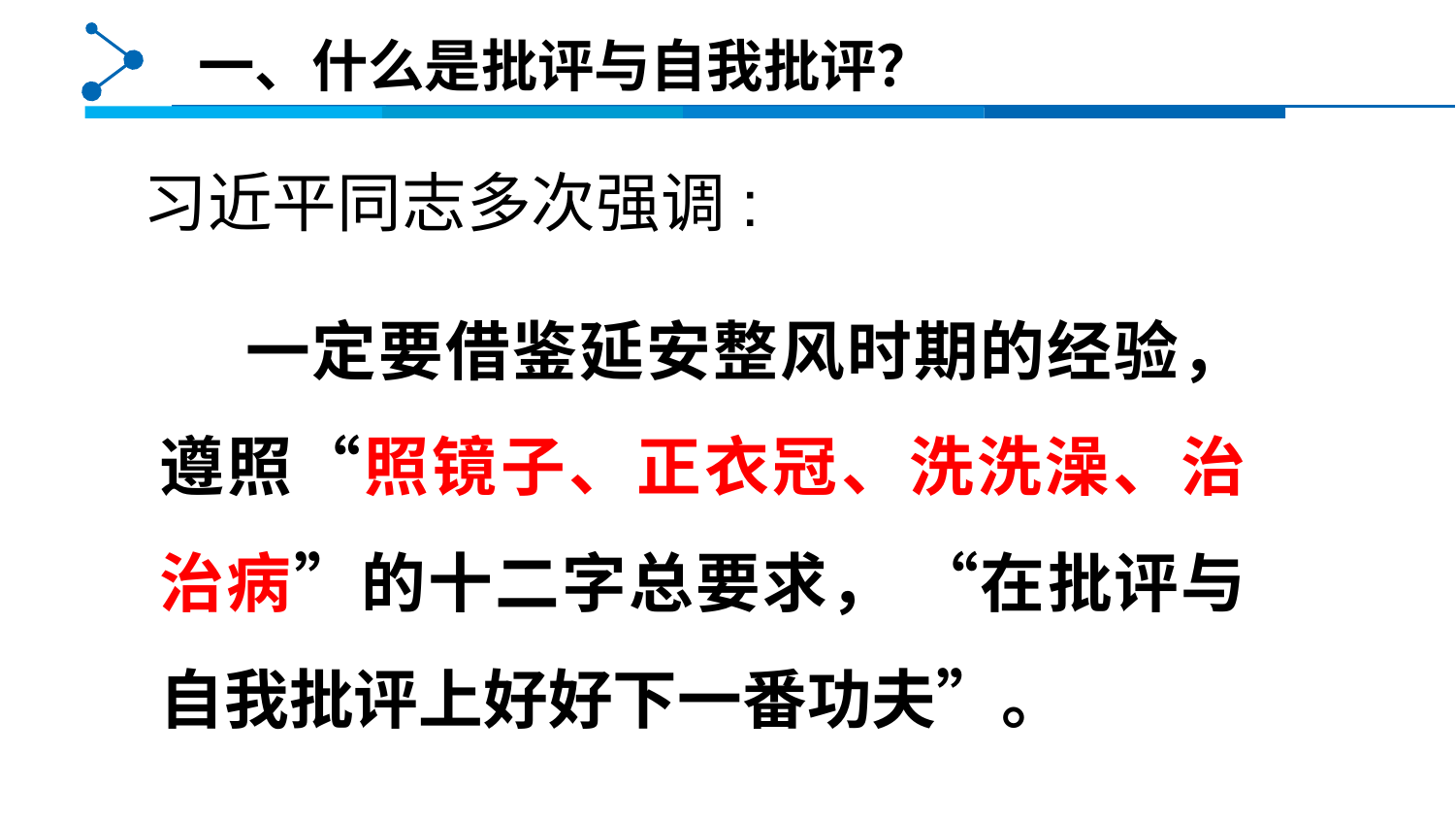

一、什么是批评与自我批评？

习近平同志多次强调:
    一定要借鉴延安整风时期的经验，遵照“照镜子、正衣冠、洗洗澡、治治病”的十二字总要求， “在批评与自我批评上好好下一番功夫”。